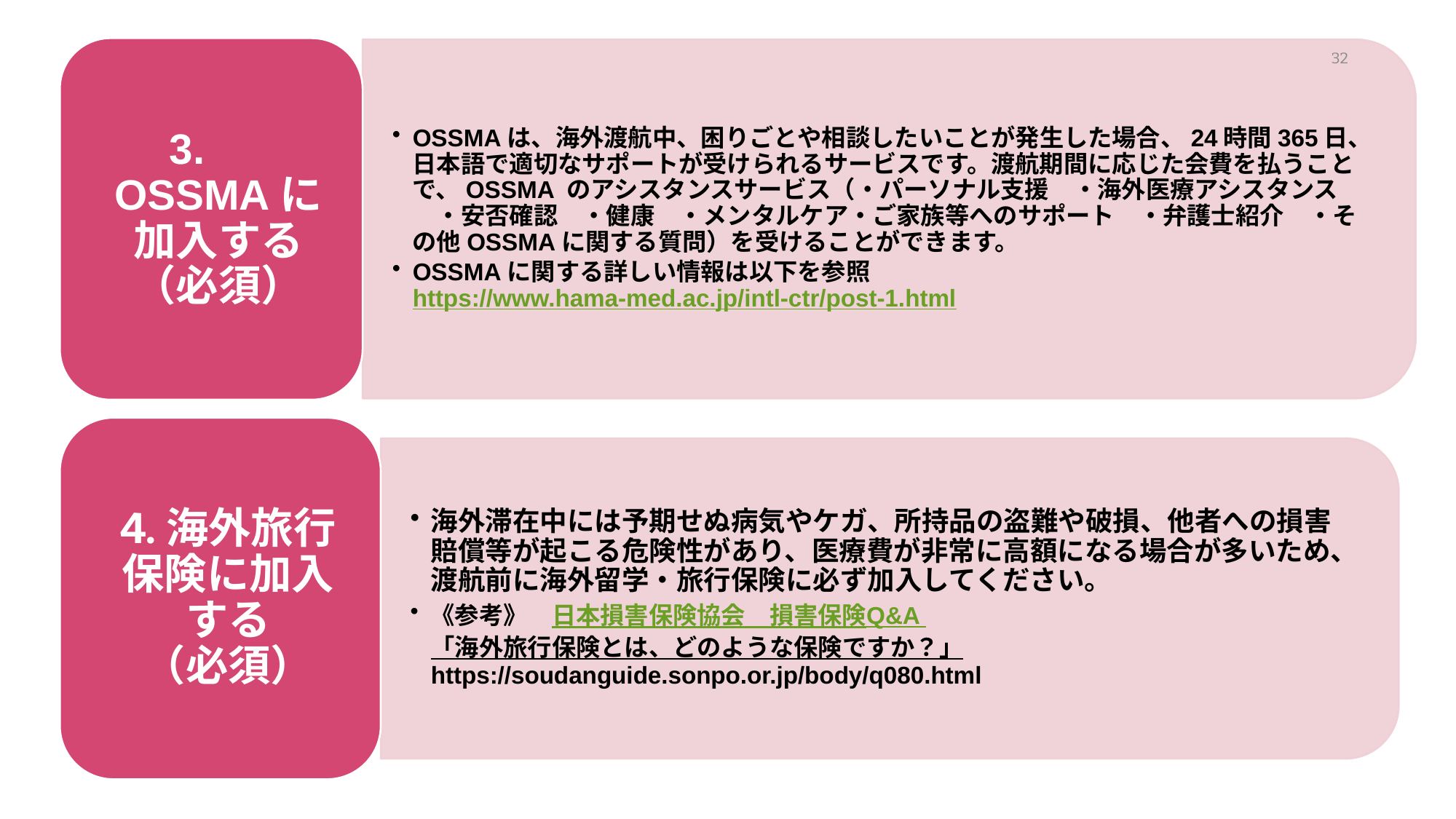

OSSMAは、海外渡航中、困りごとや相談したいことが発生した場合、24時間365日、日本語で適切なサポートが受けられるサービスです。渡航期間に応じた会費を払うことで、OSSMA のアシスタンスサービス（・パーソナル支援　・海外医療アシスタンス　・安否確認　・健康　・メンタルケア・ご家族等へのサポート　・弁護士紹介　・その他OSSMAに関する質問）を受けることができます。
OSSMAに関する詳しい情報は以下を参照　https://www.hama-med.ac.jp/intl-ctr/post-1.html
3.　OSSMAに加入する
（必須）
海外滞在中には予期せぬ病気やケガ、所持品の盗難や破損、他者への損害賠償等が起こる危険性があり、医療費が非常に高額になる場合が多いため、渡航前に海外留学・旅行保険に必ず加入してください。
《参考》　日本損害保険協会　損害保険Q&A 「海外旅行保険とは、どのような保険ですか？」　https://soudanguide.sonpo.or.jp/body/q080.html
4.海外旅行保険に加入する
（必須）
32